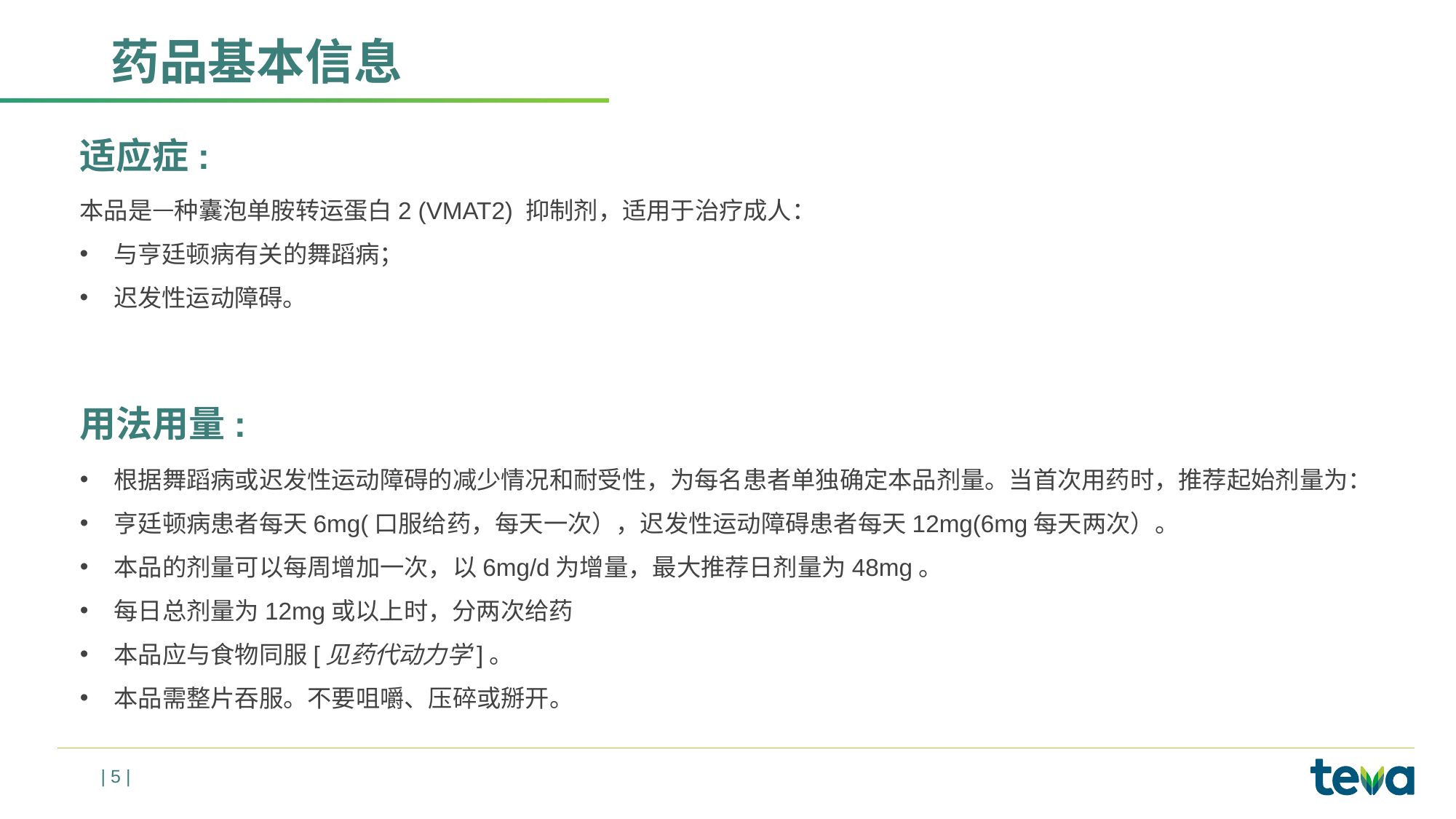

# 药品基本信息
适应症:
本品是ᅳ种囊泡单胺转运蛋白2 (VMAT2) 抑制剂，适用于治疗成人：
与亨廷顿病有关的舞蹈病；
迟发性运动障碍。
用法用量:
根据舞蹈病或迟发性运动障碍的减少情况和耐受性，为每名患者单独确定本品剂量。当首次用药时，推荐起始剂量为：
亨廷顿病患者每天6mg(口服给药，每天一次），迟发性运动障碍患者每天12mg(6mg每天两次）。
本品的剂量可以每周增加一次，以6mg/d为增量，最大推荐日剂量为48mg。
每日总剂量为12mg或以上时，分两次给药
本品应与食物同服[见药代动力学]。
本品需整片吞服。不要咀嚼、压碎或掰开。
| 5 |